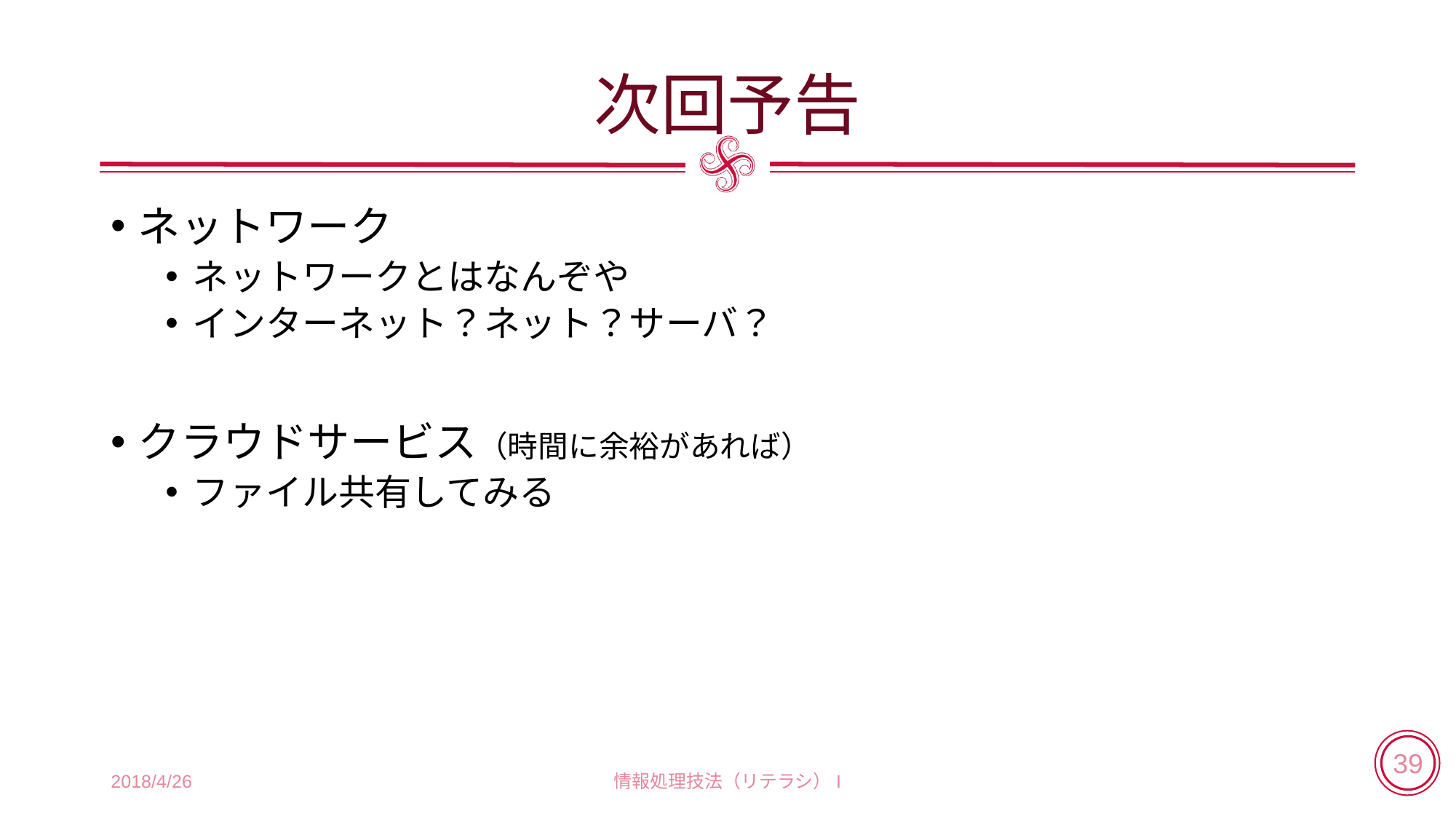

# 次回予告
ネットワーク
ネットワークとはなんぞや
インターネット？ネット？サーバ？

クラウドサービス（時間に余裕があれば）
ファイル共有してみる

2018/4/26
情報処理技法（リテラシ）I